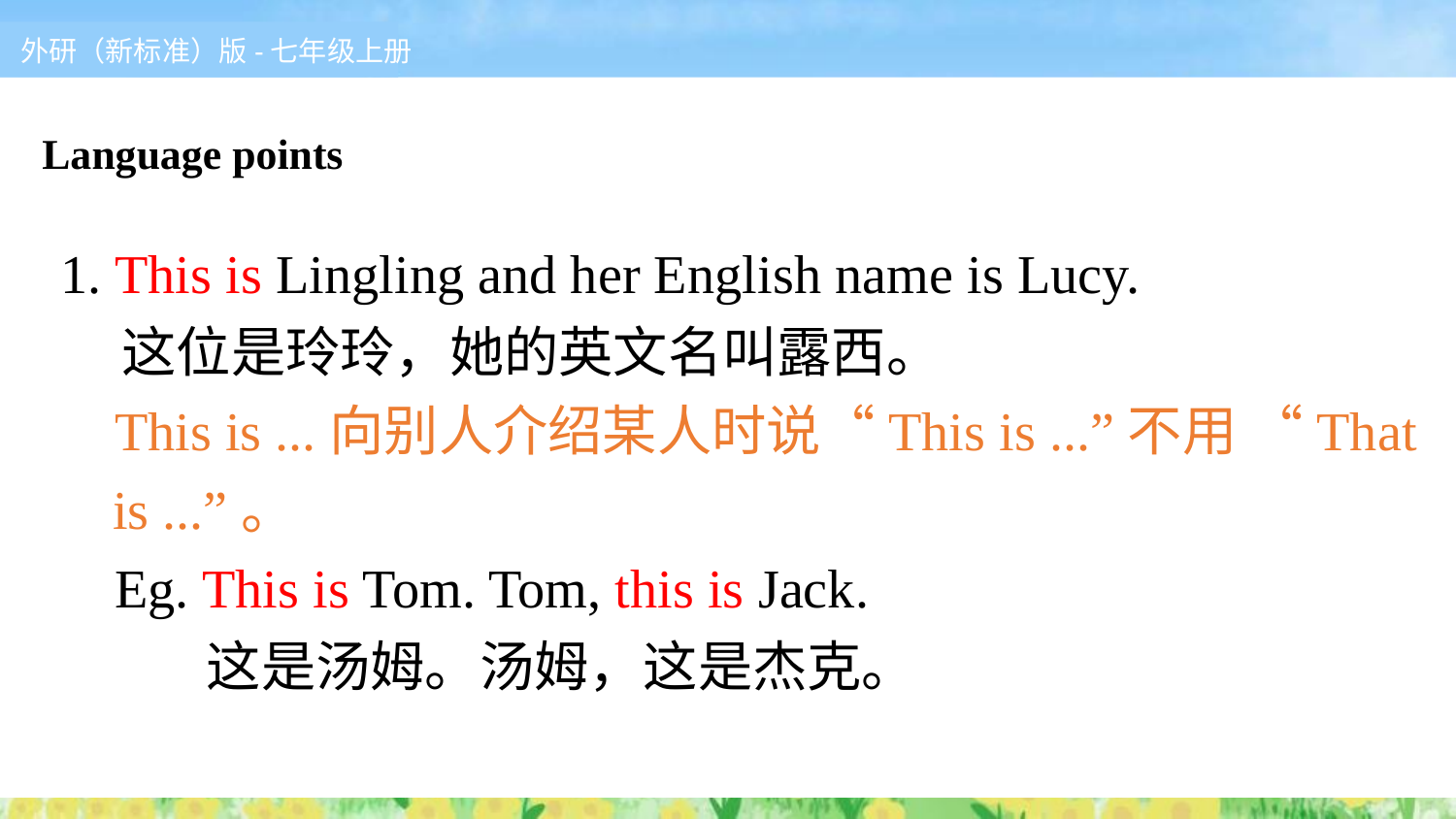

Language points
1. This is Lingling and her English name is Lucy.
    这位是玲玲，她的英文名叫露西。
    This is ...向别人介绍某人时说“This is ...”不用 “That is ...”。
    Eg. This is Tom. Tom, this is Jack.
           这是汤姆。汤姆，这是杰克。